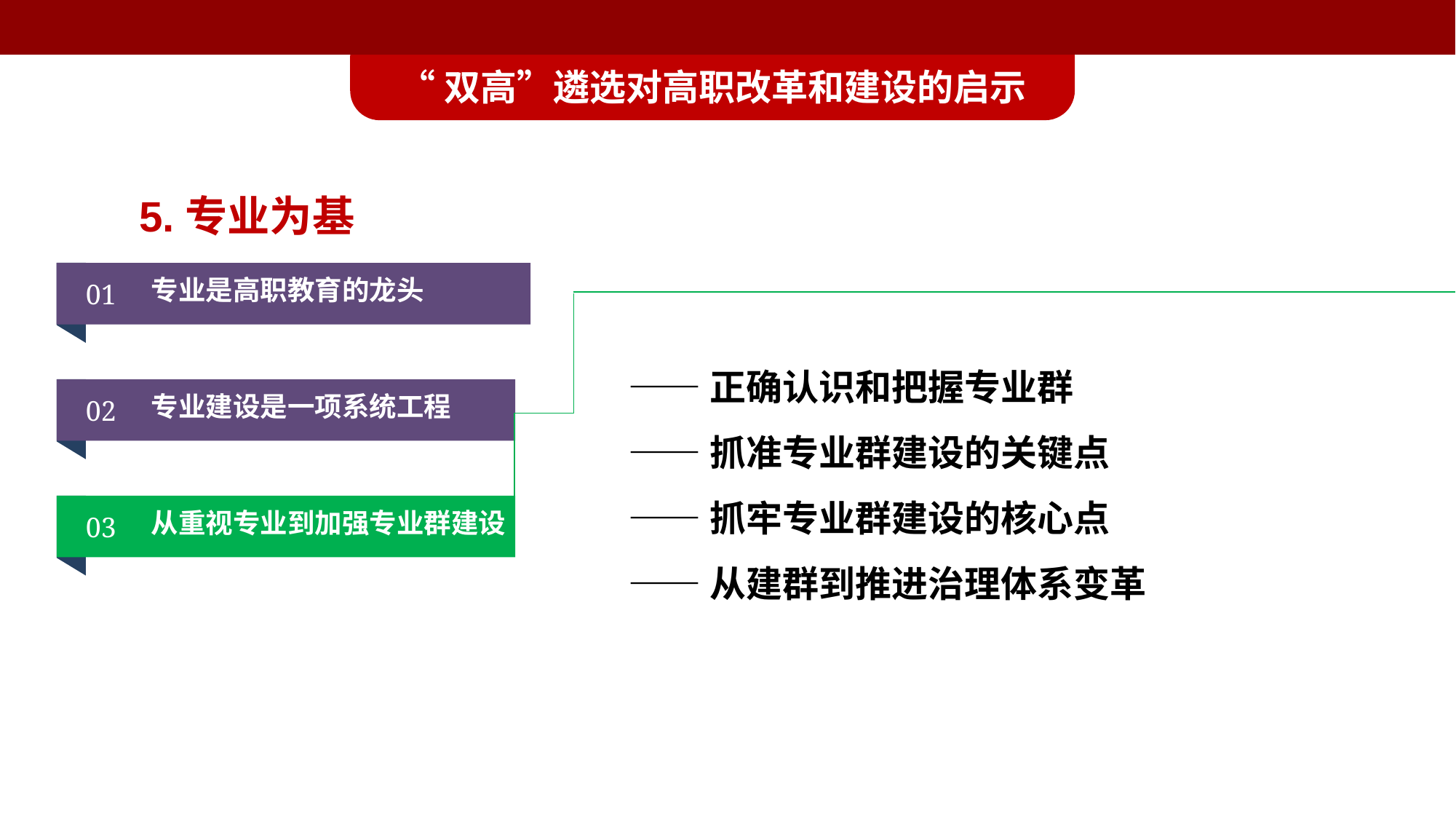

“双高”遴选对高职改革和建设的启示
5.专业为基

专业是高职教育的龙头
01
    ——正确认识和把握专业群
    ——抓准专业群建设的关键点
    ——抓牢专业群建设的核心点
    ——从建群到推进治理体系变革

专业建设是一项系统工程
02
从重视专业到加强专业群建设

03